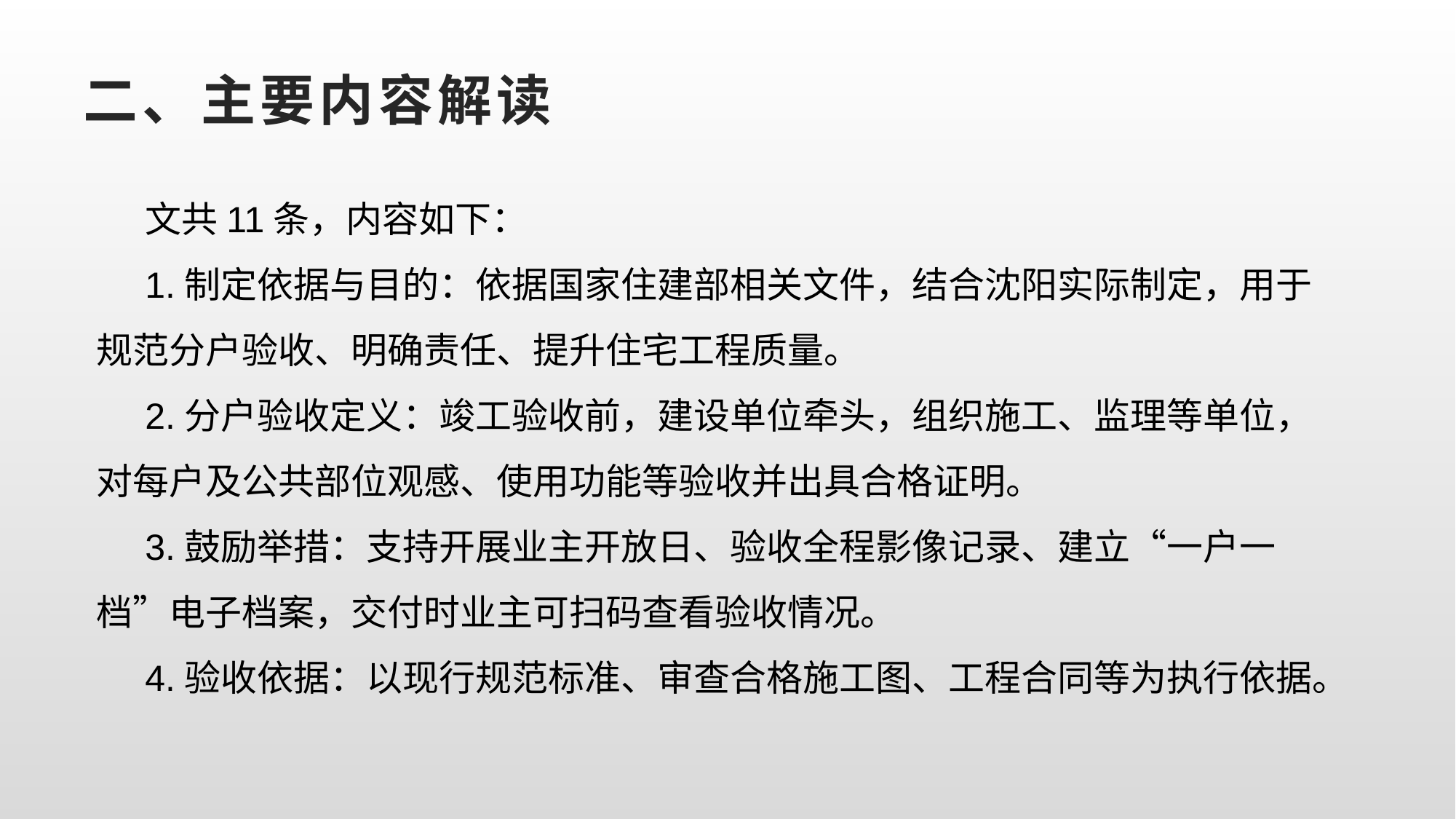

# 二、主要内容解读
文共11条，内容如下：
1.制定依据与目的：依据国家住建部相关文件，结合沈阳实际制定，用于规范分户验收、明确责任、提升住宅工程质量。
2.分户验收定义：竣工验收前，建设单位牵头，组织施工、监理等单位，对每户及公共部位观感、使用功能等验收并出具合格证明。
3.鼓励举措：支持开展业主开放日、验收全程影像记录、建立“一户一档”电子档案，交付时业主可扫码查看验收情况。
4.验收依据：以现行规范标准、审查合格施工图、工程合同等为执行依据。